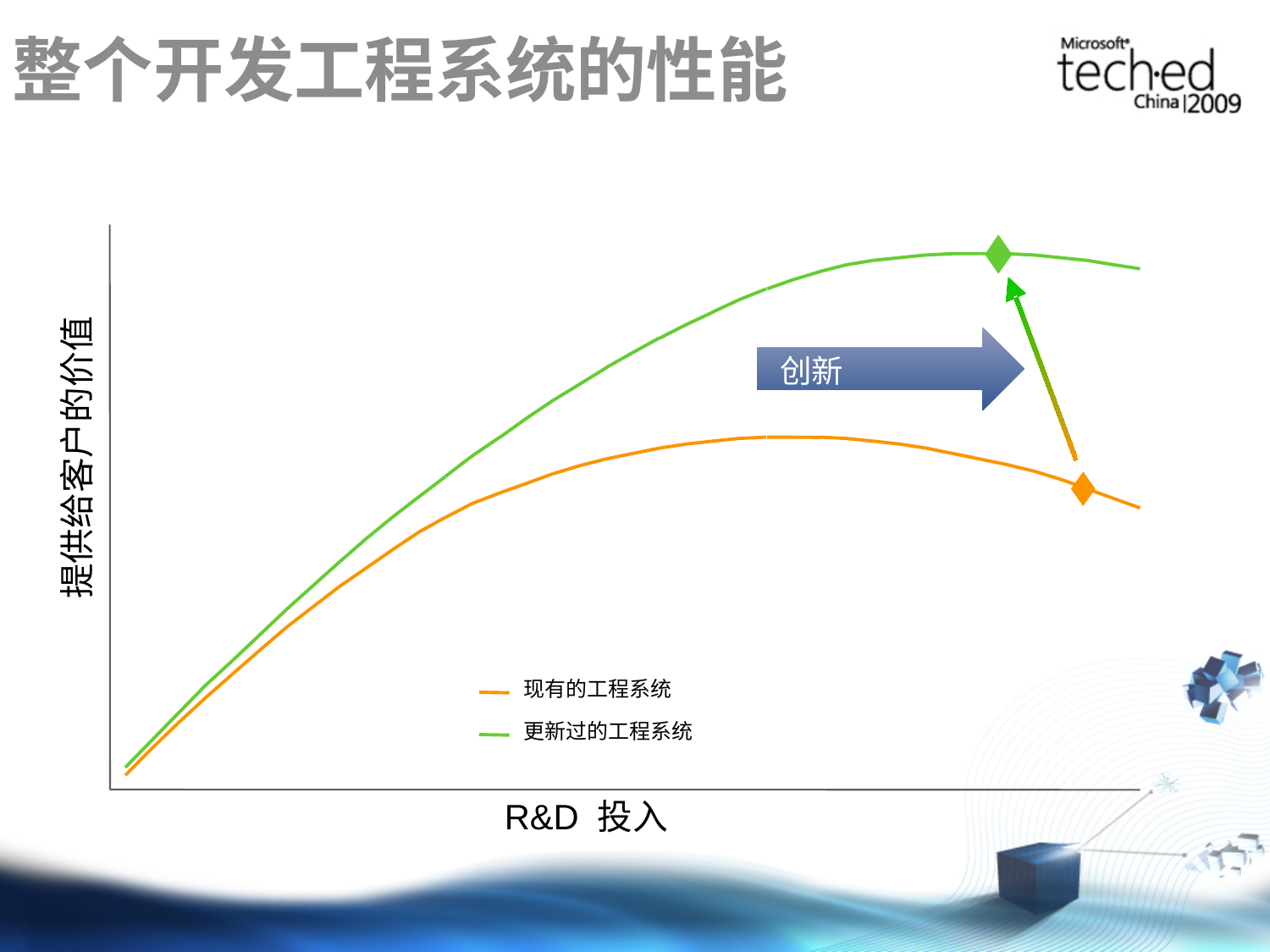

# 整个开发工程系统的性能

现有的工程系统

更新过的工程系统

创新
提供给客户的价值
R&D 投入